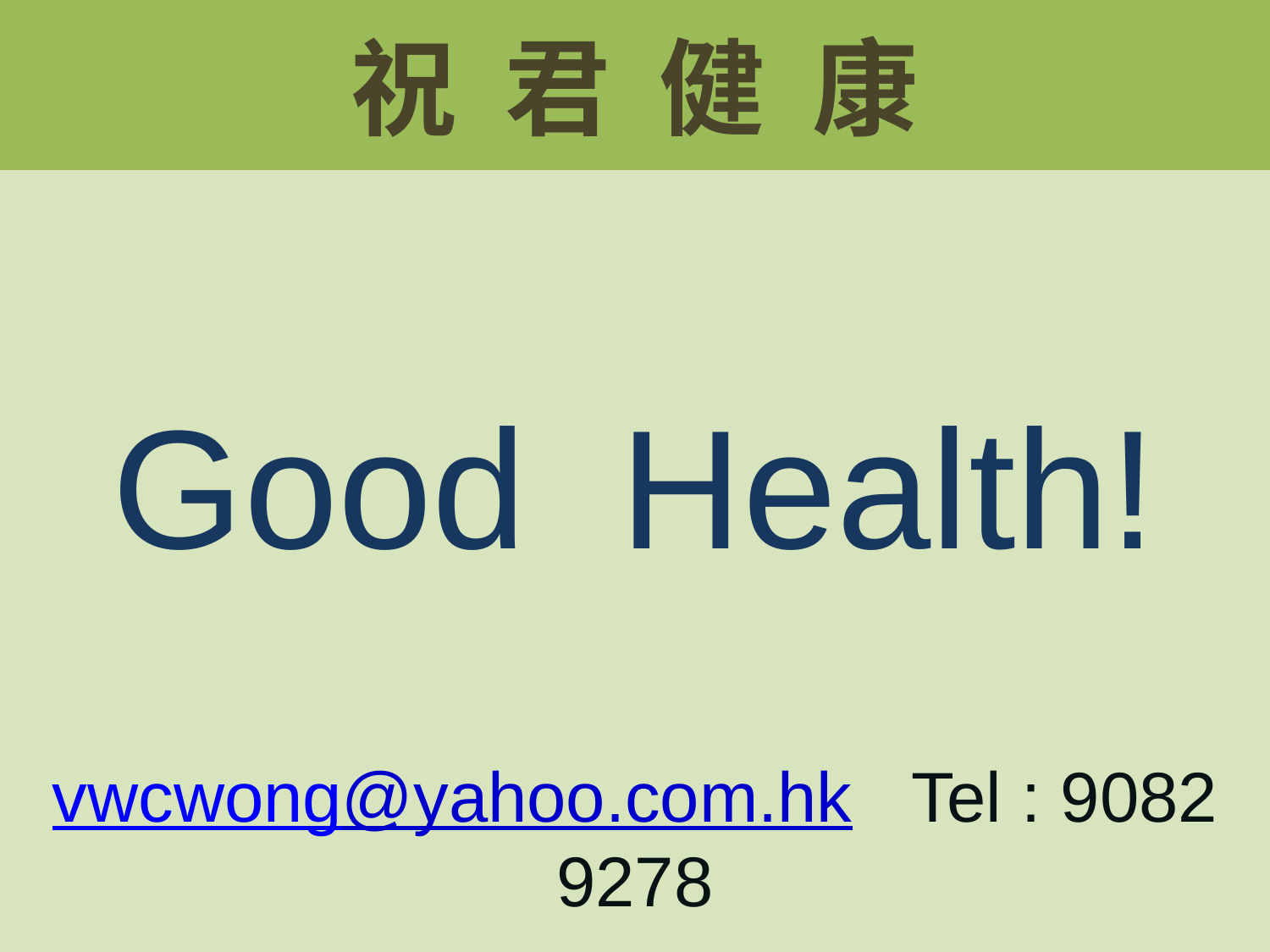

# 祝  君  健  康

Good  Health!

vwcwong@yahoo.com.hk   Tel : 9082 9278

Copyright owned by Vincent Wong